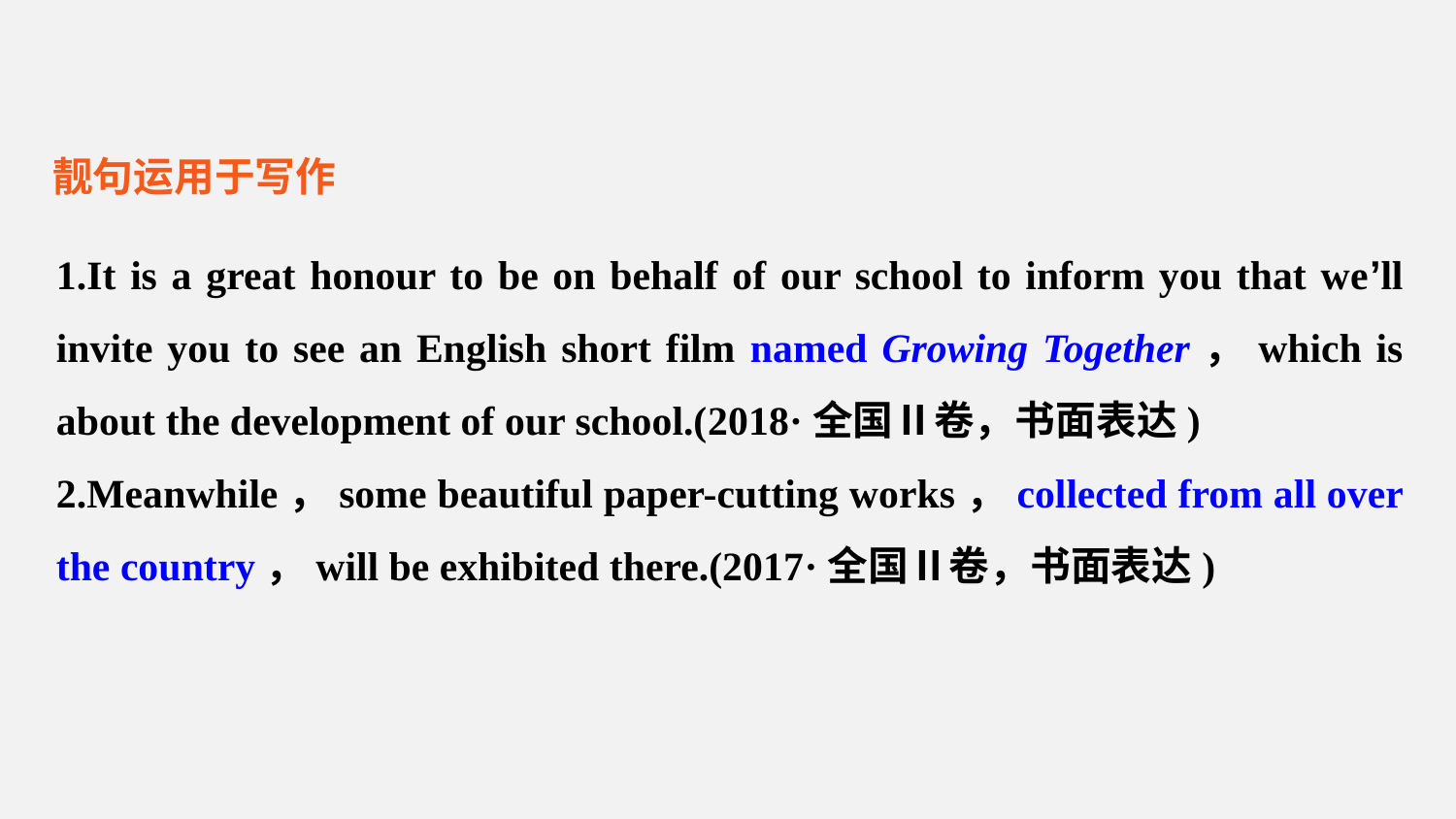

靓句运用于写作
1.It is a great honour to be on behalf of our school to inform you that we’ll invite you to see an English short film named Growing Together，which is about the development of our school.(2018·全国Ⅱ卷，书面表达)
2.Meanwhile，some beautiful paper-cutting works，collected from all over the country，will be exhibited there.(2017·全国Ⅱ卷，书面表达)